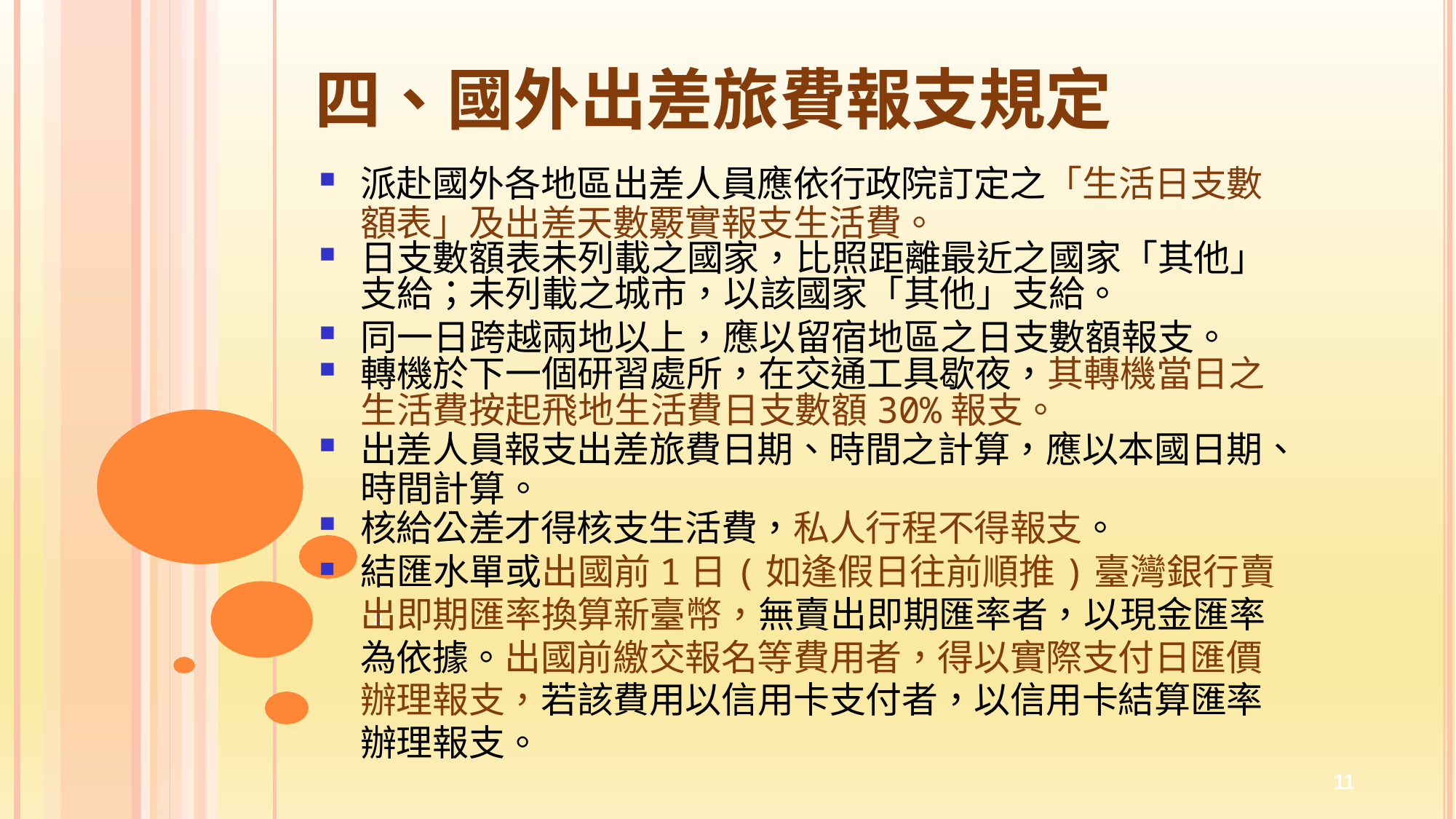

# 四、國外出差旅費報支規定
派赴國外各地區出差人員應依行政院訂定之「生活日支數額表」及出差天數覈實報支生活費。
日支數額表未列載之國家，比照距離最近之國家「其他」支給；未列載之城市，以該國家「其他」支給。
同一日跨越兩地以上，應以留宿地區之日支數額報支。
轉機於下一個研習處所，在交通工具歇夜，其轉機當日之生活費按起飛地生活費日支數額30%報支。
出差人員報支出差旅費日期、時間之計算，應以本國日期、時間計算。
核給公差才得核支生活費，私人行程不得報支。
結匯水單或出國前1日(如逢假日往前順推)臺灣銀行賣出即期匯率換算新臺幣，無賣出即期匯率者，以現金匯率為依據。出國前繳交報名等費用者，得以實際支付日匯價辦理報支，若該費用以信用卡支付者，以信用卡結算匯率辦理報支。

3
11